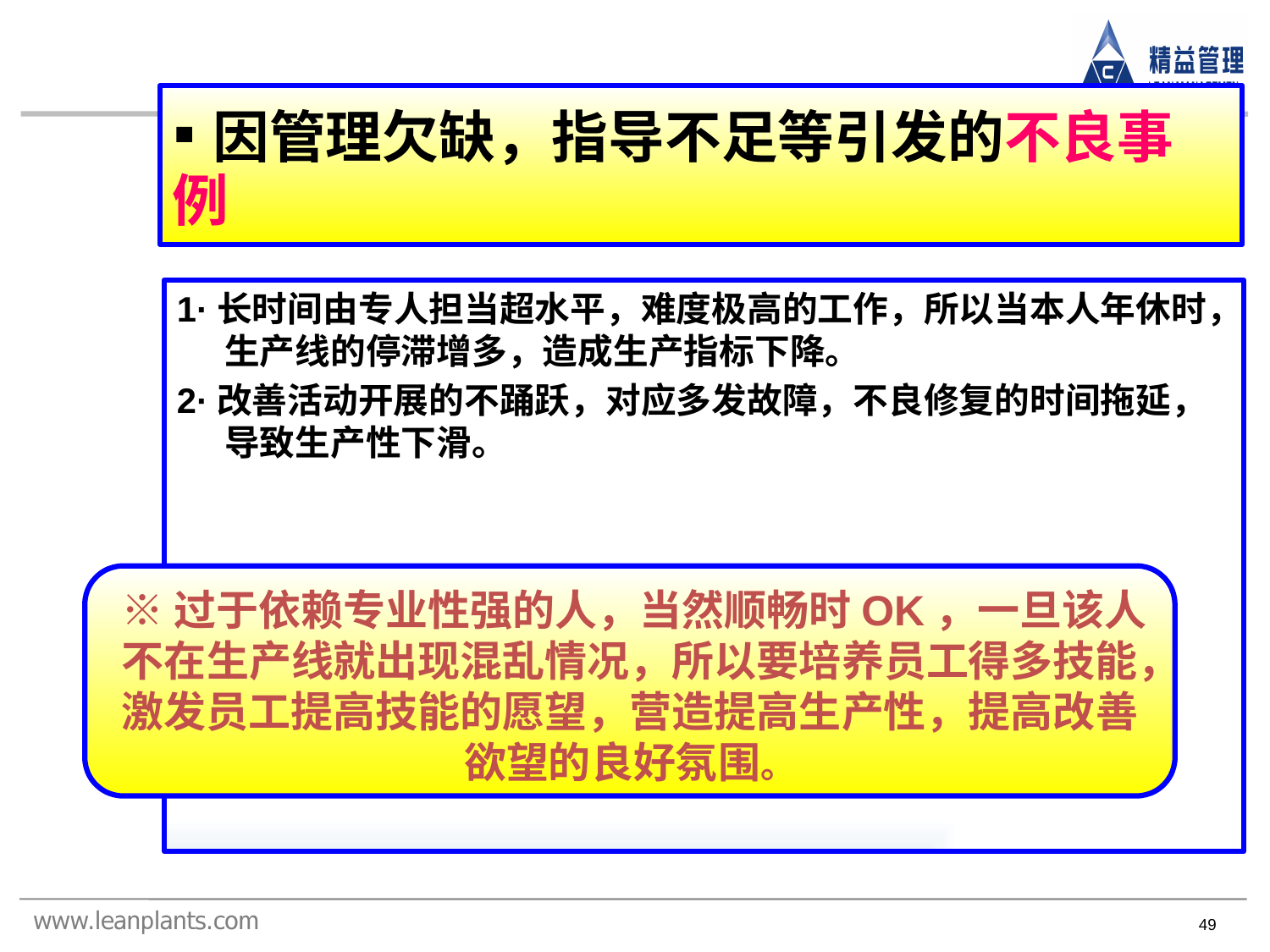

# ·因管理欠缺，指导不足等引发的不良事例
1·长时间由专人担当超水平，难度极高的工作，所以当本人年休时，生产线的停滞增多，造成生产指标下降。
2·改善活动开展的不踊跃，对应多发故障，不良修复的时间拖延，导致生产性下滑。

 ※过于依赖专业性强的人，当然顺畅时OK，一旦该人不在生产线就出现混乱情况，所以要培养员工得多技能，激发员工提高技能的愿望，营造提高生产性，提高改善欲望的良好氛围。